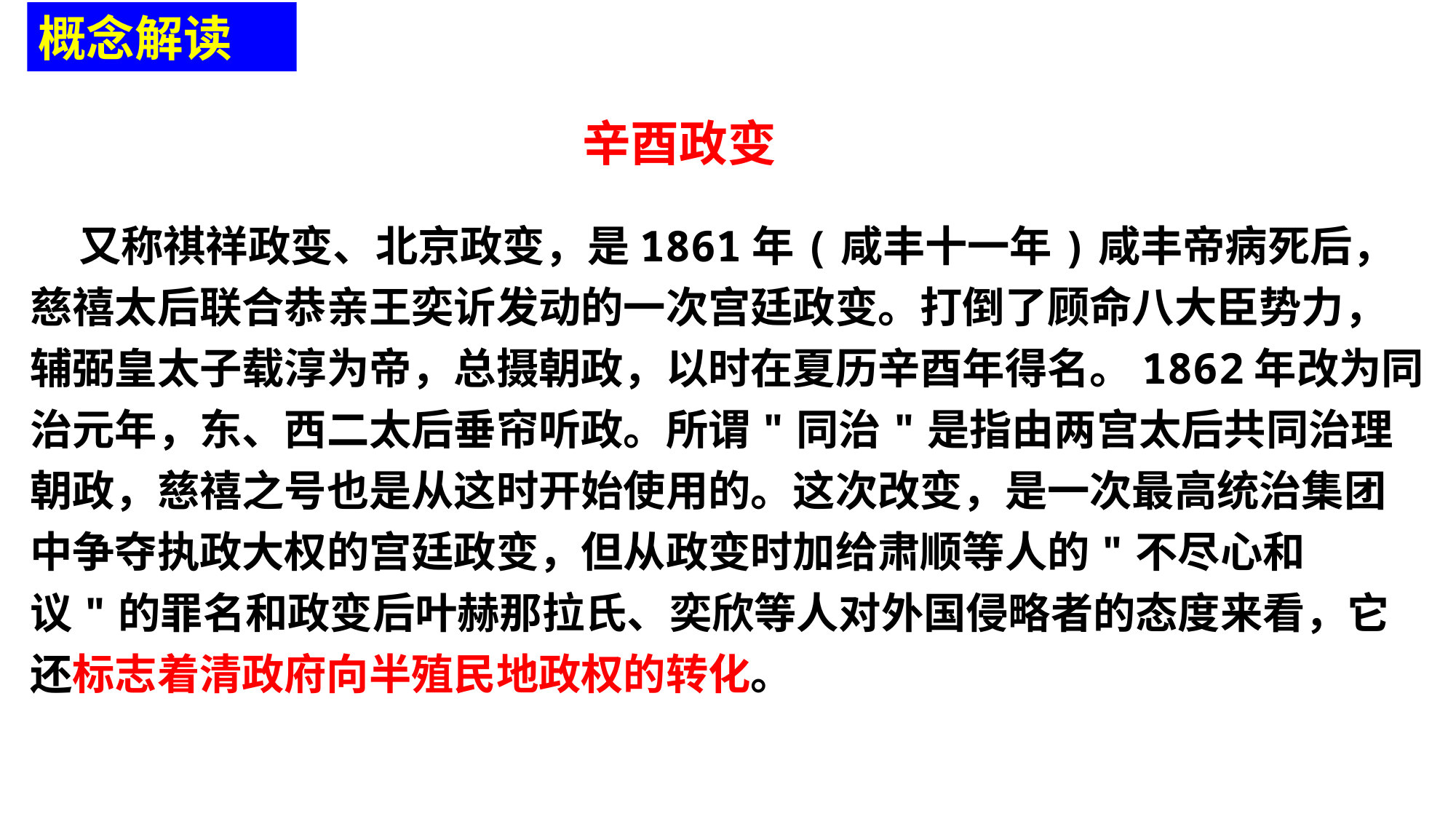

概念解读
辛酉政变
    又称祺祥政变、北京政变，是1861年(咸丰十一年)咸丰帝病死后，慈禧太后联合恭亲王奕䜣发动的一次宫廷政变。打倒了顾命八大臣势力，辅弼皇太子载淳为帝，总摄朝政，以时在夏历辛酉年得名。1862年改为同治元年，东、西二太后垂帘听政。所谓"同治"是指由两宫太后共同治理朝政，慈禧之号也是从这时开始使用的。这次改变，是一次最高统治集团中争夺执政大权的宫廷政变，但从政变时加给肃顺等人的"不尽心和议"的罪名和政变后叶赫那拉氏、奕欣等人对外国侵略者的态度来看，它还标志着清政府向半殖民地政权的转化。